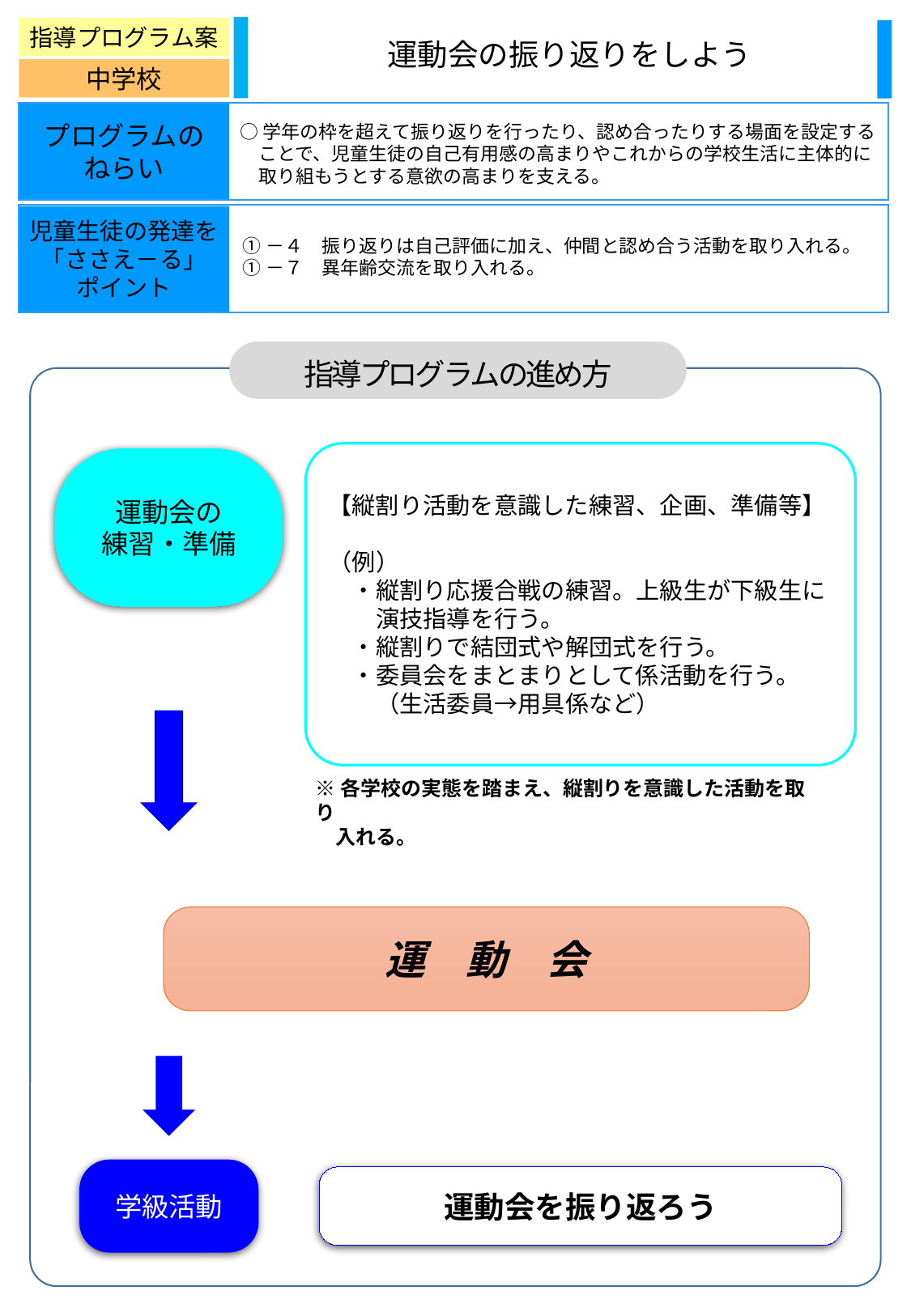

指導プログラム案

運動会の振り返りをしよう
中学校

プログラムの
ねらい
○学年の枠を超えて振り返りを行ったり、認め合ったりする場面を設定する
　ことで、児童生徒の自己有用感の高まりやこれからの学校生活に主体的に
　取り組もうとする意欲の高まりを支える。

児童生徒の発達を
「ささえ－る」
ポイント
①－４　振り返りは自己評価に加え、仲間と認め合う活動を取り入れる。
①－７　異年齢交流を取り入れる。
指導プログラムの進め方

【縦割り活動を意識した練習、企画、準備等】

（例）
　・縦割り応援合戦の練習。上級生が下級生に
　　演技指導を行う。
　・縦割りで結団式や解団式を行う。
　・委員会をまとまりとして係活動を行う。
　　（生活委員→用具係など）
運動会の
練習・準備

※各学校の実態を踏まえ、縦割りを意識した活動を取り
　入れる。
運　動　会

学級活動
運動会を振り返ろう